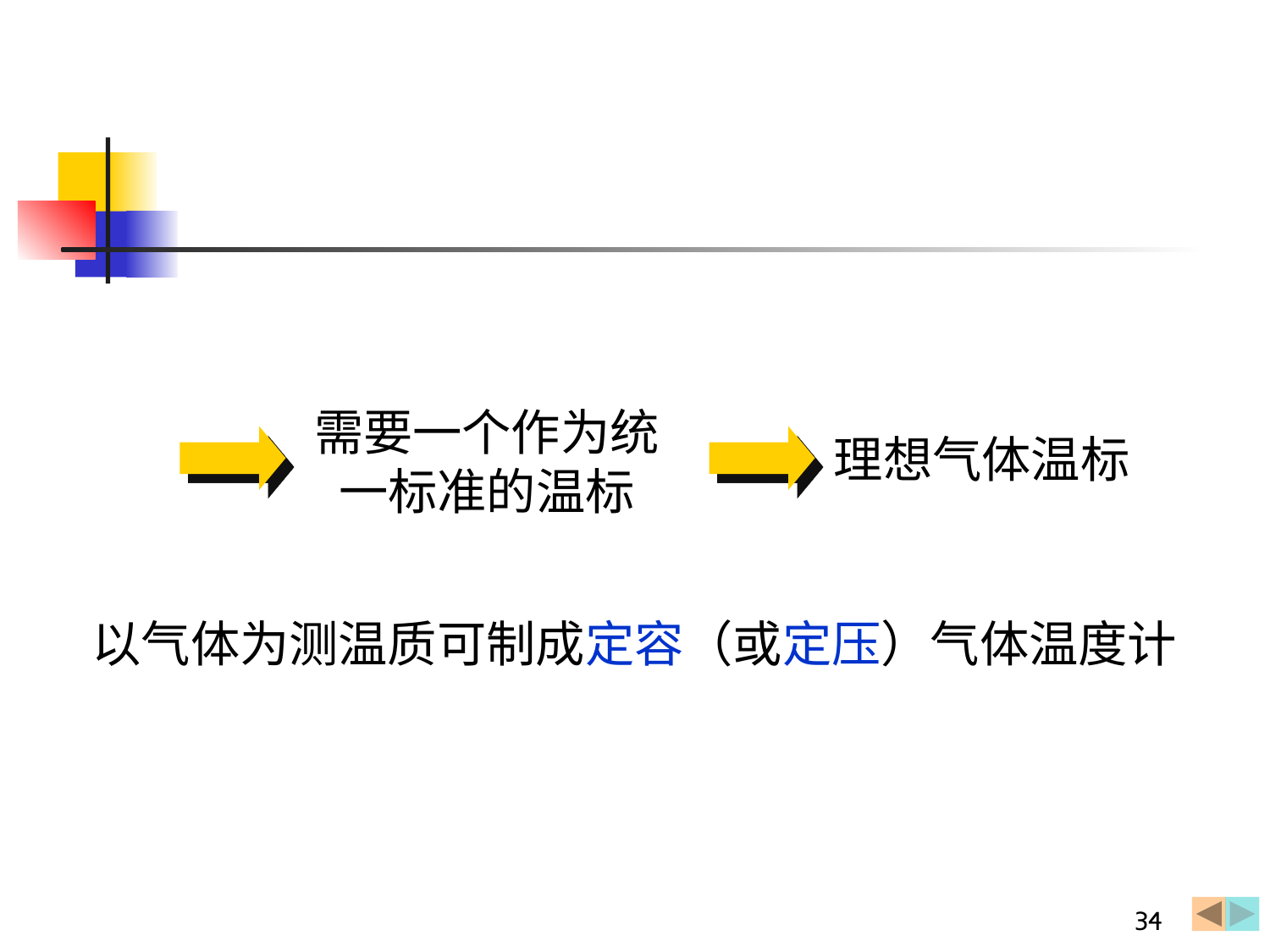

需要一个作为统
一标准的温标
理想气体温标

以气体为测温质可制成定容（或定压）气体温度计
34